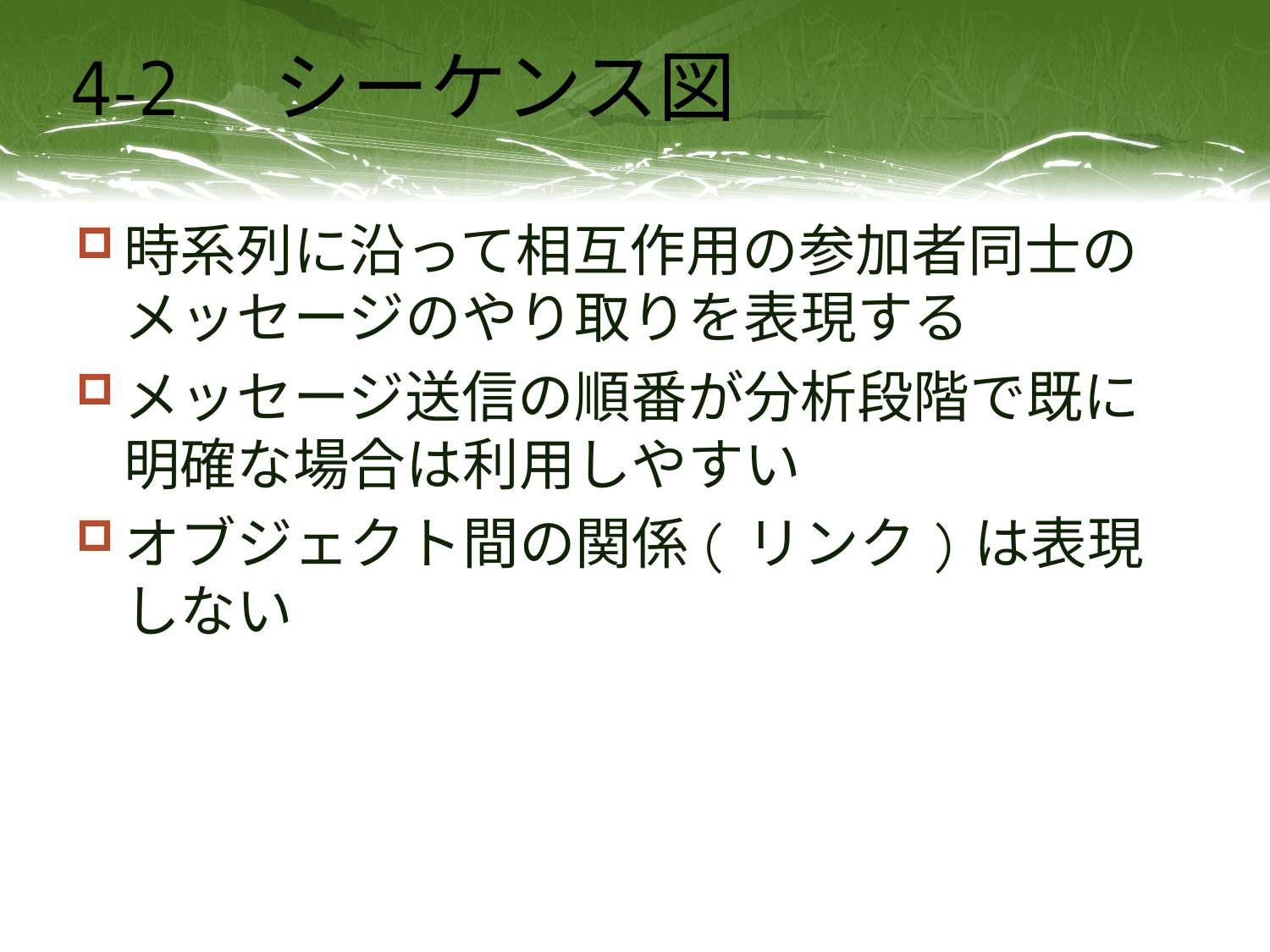

# 4−2　シーケンス図
時系列に沿って相互作用の参加者同士のメッセージのやり取りを表現する
メッセージ送信の順番が分析段階で既に明確な場合は利用しやすい
オブジェクト間の関係(リンク)は表現しない